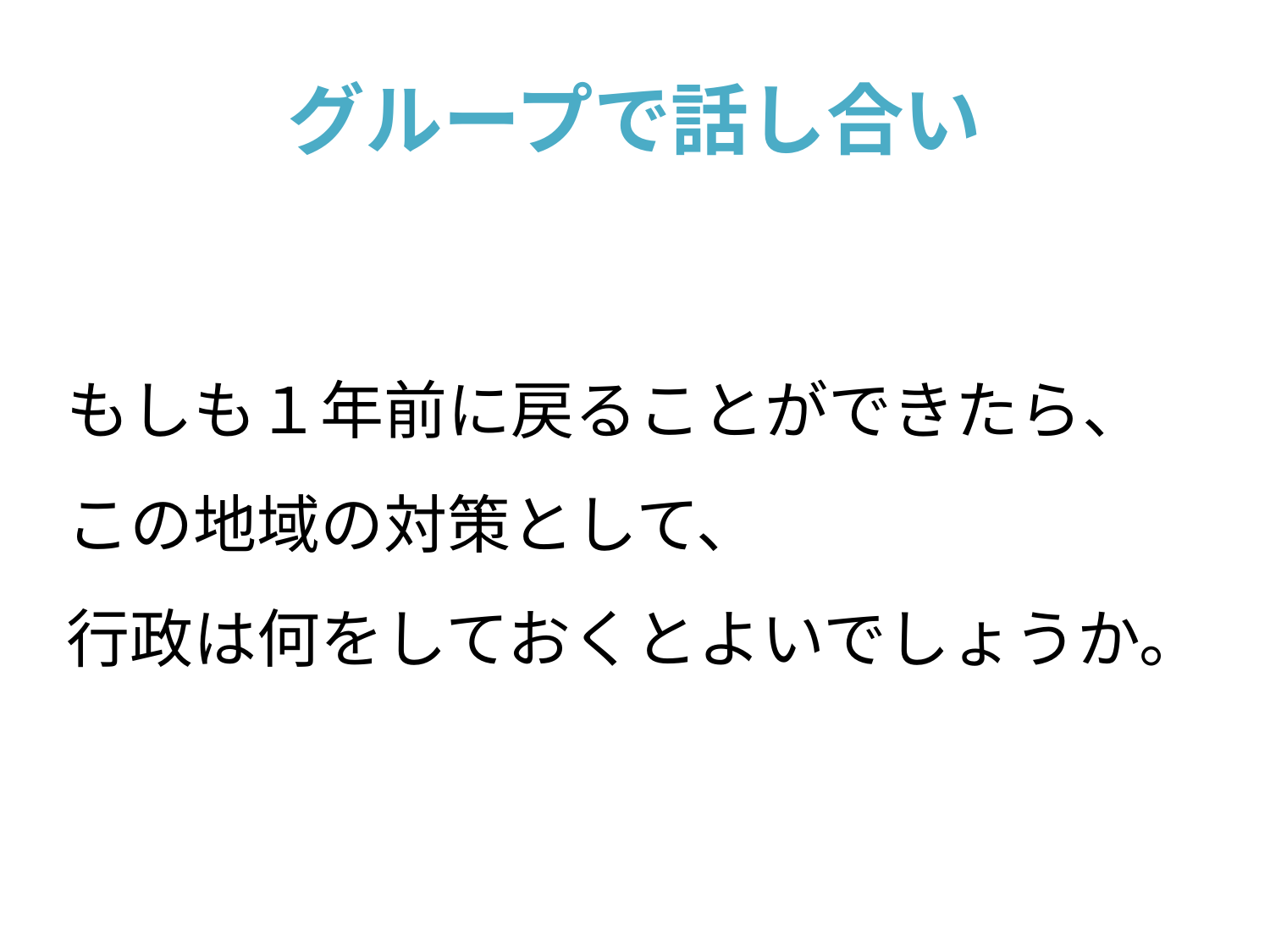

# グループで話し合い
もしも１年前に戻ることができたら、
この地域の対策として、
行政は何をしておくとよいでしょうか。